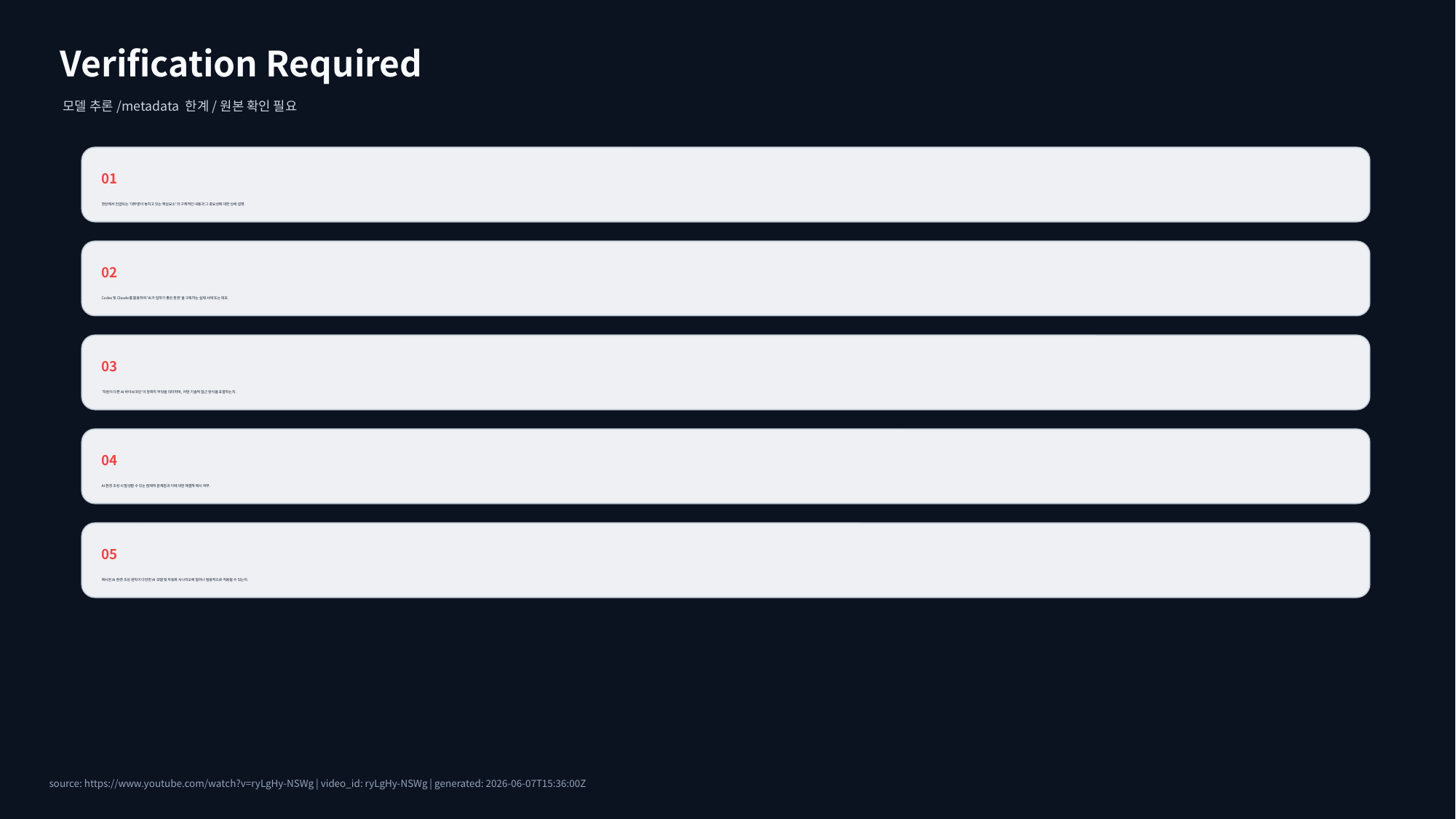

Verification Required
모델 추론/metadata 한계/원본 확인 필요

01
영상에서 언급되는 '대부분이 놓치고 있는 핵심요소'의 구체적인 내용과 그 중요성에 대한 상세 설명.

02
Codex 및 Claude를 활용하여 'AI가 일하기 좋은 환경'을 구축하는 실제 사례 또는 데모.

03
'차원이 다른 AI 바이브코딩'이 정확히 무엇을 의미하며, 어떤 기술적 접근 방식을 포함하는지.

04
AI 환경 조성 시 발생할 수 있는 잠재적 문제점과 이에 대한 해결책 제시 여부.

05
제시된 AI 환경 조성 원칙이 다양한 AI 모델 및 자동화 시나리오에 얼마나 범용적으로 적용될 수 있는지.
source: https://www.youtube.com/watch?v=ryLgHy-NSWg | video_id: ryLgHy-NSWg | generated: 2026-06-07T15:36:00Z